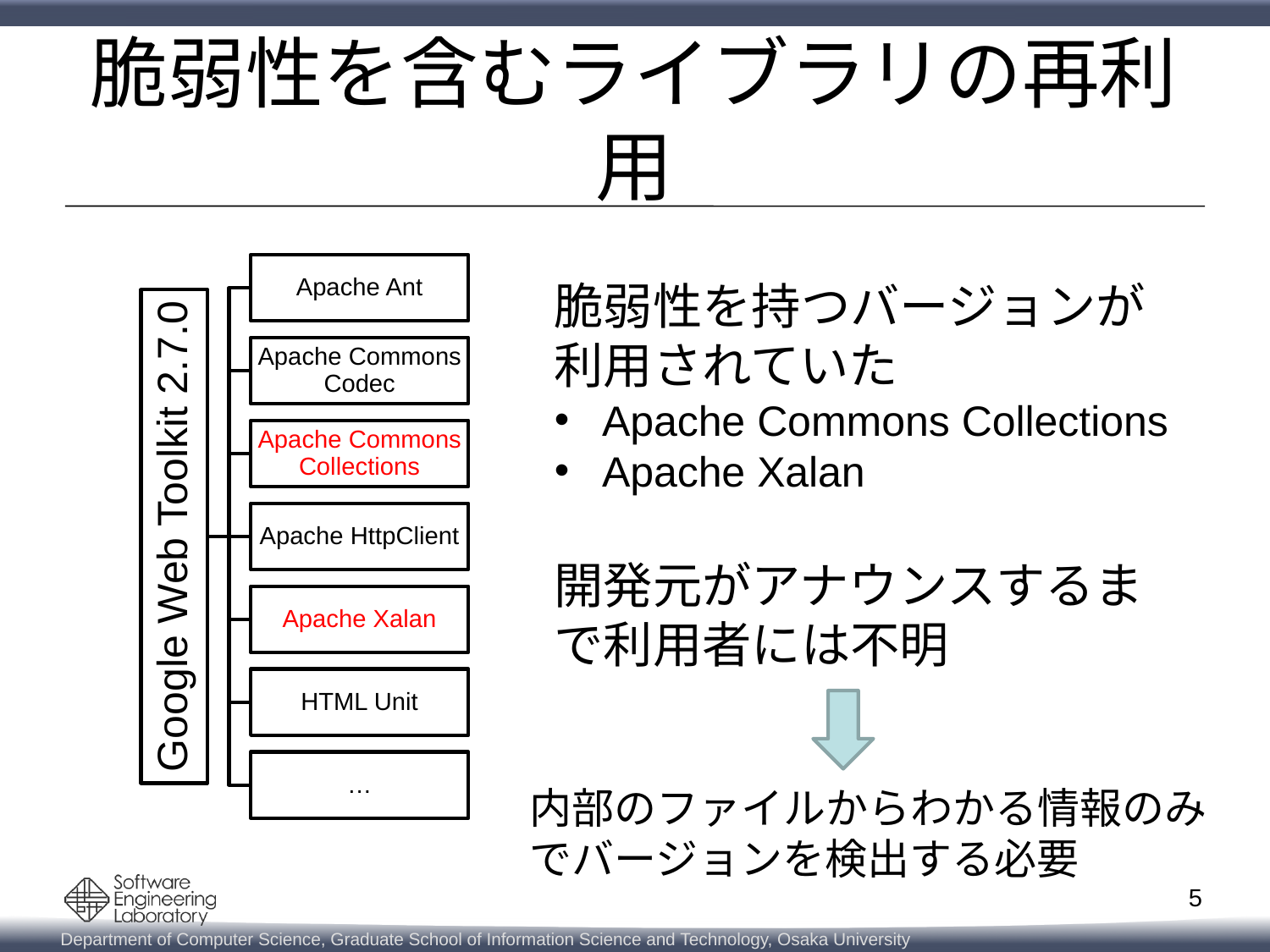

# 脆弱性を含むライブラリの再利用

Google Web Toolkit 2.7.0
Apache Ant
Apache Commons Codec
Apache Commons Collections
Apache HttpClient
Apache Xalan
HTML Unit
…
脆弱性を持つバージョンが利用されていた
Apache Commons Collections
Apache Xalan

開発元がアナウンスするまで利用者には不明

内部のファイルからわかる情報のみでバージョンを検出する必要
5